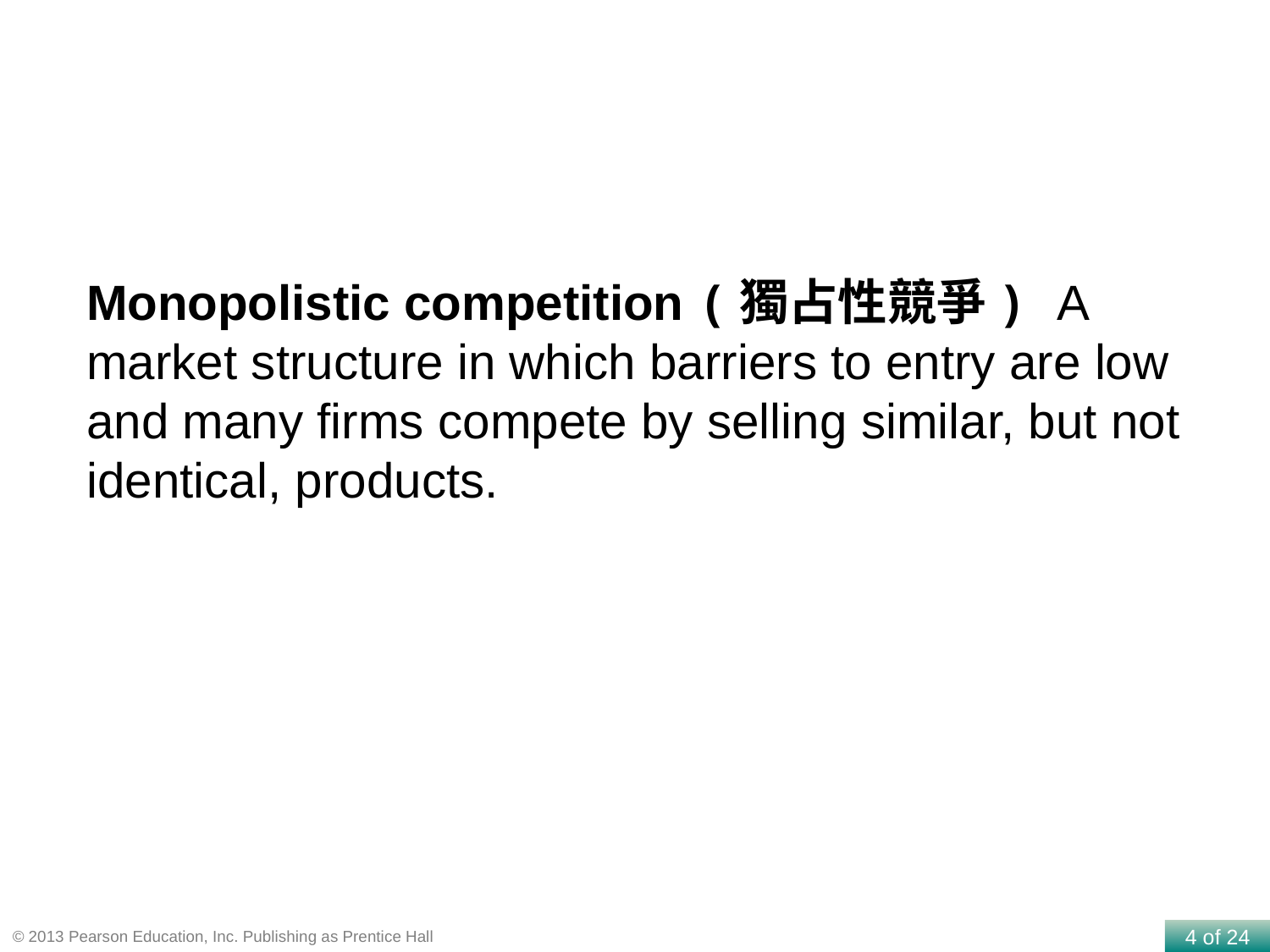

Monopolistic competition (獨占性競爭) A market structure in which barriers to entry are low and many firms compete by selling similar, but not identical, products.